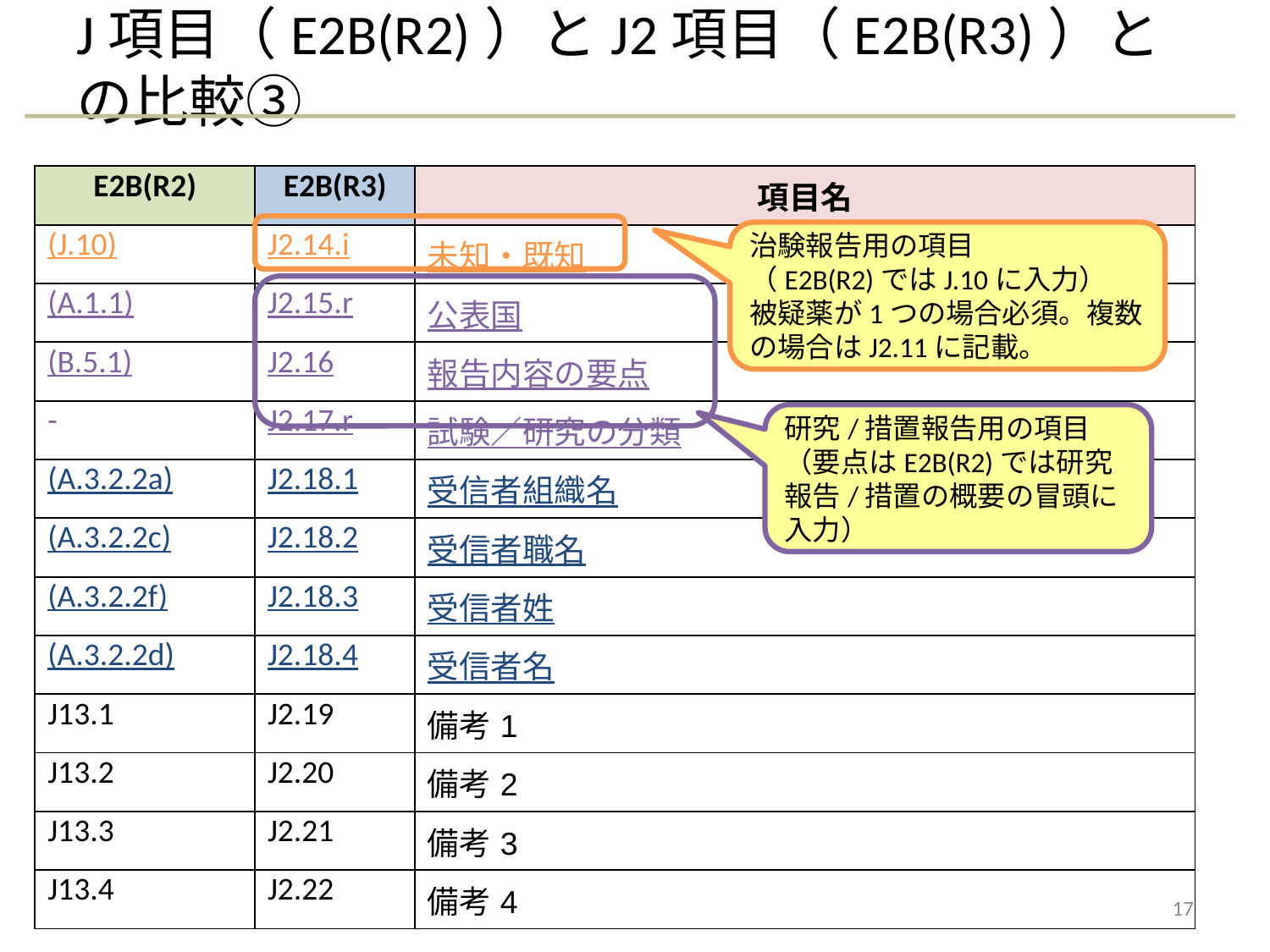

J項目（E2B(R2)）とJ2項目（E2B(R3)）との比較③

| E2B(R2) | E2B(R3) | 項目名 |
| --- | --- | --- |
| (J.10) | J2.14.i | 未知・既知 |
| (A.1.1) | J2.15.r | 公表国 |
| (B.5.1) | J2.16 | 報告内容の要点 |
| - | J2.17.r | 試験／研究の分類 |
| (A.3.2.2a) | J2.18.1 | 受信者組織名 |
| (A.3.2.2c) | J2.18.2 | 受信者職名 |
| (A.3.2.2f) | J2.18.3 | 受信者姓 |
| (A.3.2.2d) | J2.18.4 | 受信者名 |
| J13.1 | J2.19 | 備考1 |
| J13.2 | J2.20 | 備考2 |
| J13.3 | J2.21 | 備考3 |
| J13.4 | J2.22 | 備考4 |

治験報告用の項目
（E2B(R2)ではJ.10に入力）
被疑薬が1つの場合必須。複数の場合はJ2.11に記載。

研究/措置報告用の項目
（要点はE2B(R2)では研究報告/措置の概要の冒頭に入力）
17